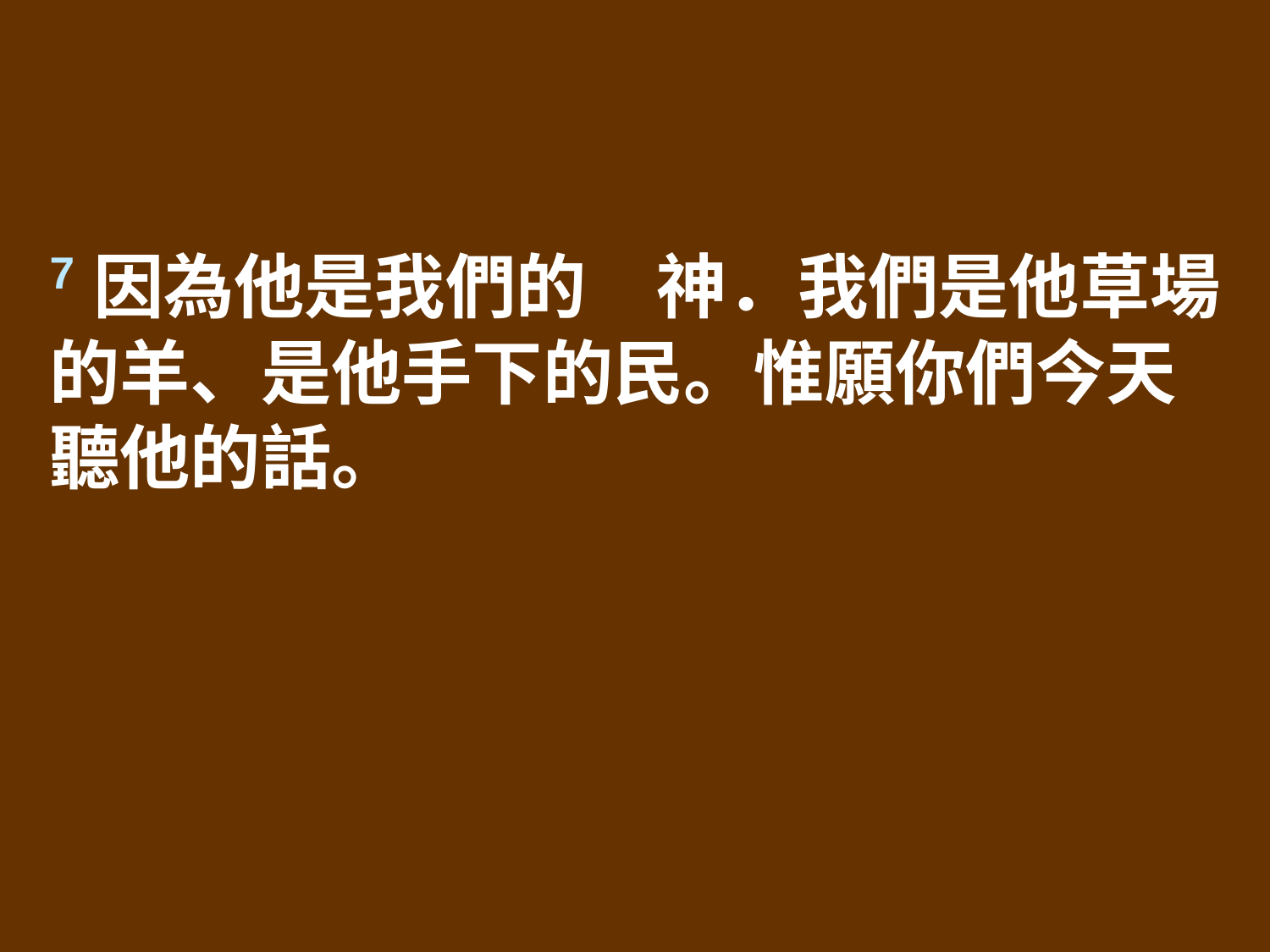

7因為他是我們的　神．我們是他草場的羊、是他手下的民。惟願你們今天聽他的話。